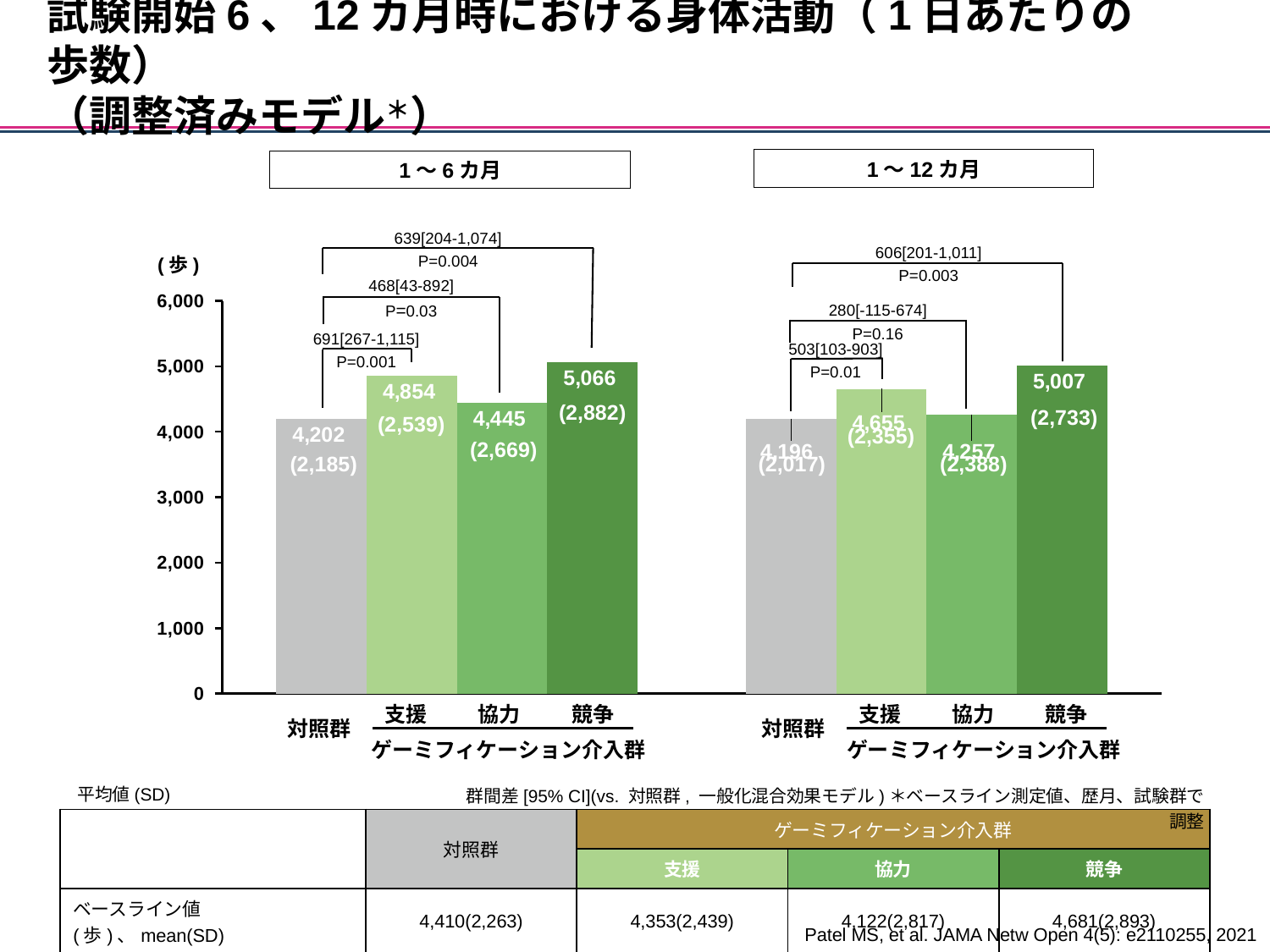

試験開始6、12カ月時における身体活動（1日あたりの歩数）
（調整済みモデル＊）
1～12カ月
1～6カ月

### Chart

| Category | 対照 | 支援 | 協力 | 競争 |
|---|---|---|---|---|
| 1～6カ月 | 4202.0 | 4854.0 | 4445.0 | 5066.0 |
| 1～12カ月 | 4196.0 | 4655.0 | 4257.0 | 5007.0 |
639[204-1,074]
P=0.004
606[201-1,011]
P=0.003
(歩)
468[43-892]
P=0.03
280[-115-674]
P=0.16
691[267-1,115]
P=0.001
503[103-903]
P=0.01
(2,882)
(2,733)
(2,539)
(2,355)
(2,669)
(2,017)
(2,185)
(2,388)
支援
協力
競争
対照群
ゲーミフィケーション介入群
支援
協力
競争
対照群
ゲーミフィケーション介入群
平均値(SD)
群間差[95% CI](vs. 対照群, 一般化混合効果モデル)＊ベースライン測定値、歴月、試験群で調整
|  | 対照群 | ゲーミフィケーション介入群 |  |  |
| --- | --- | --- | --- | --- |
|  | 対照群 | 支援 | 協力 | 競争 |
| ベースライン値(歩)、mean(SD) | 4,410(2,263) | 4,353(2,439) | 4,122(2,817) | 4,681(2,893) |
Patel MS, et al. JAMA Netw Open 4(5): e2110255, 2021